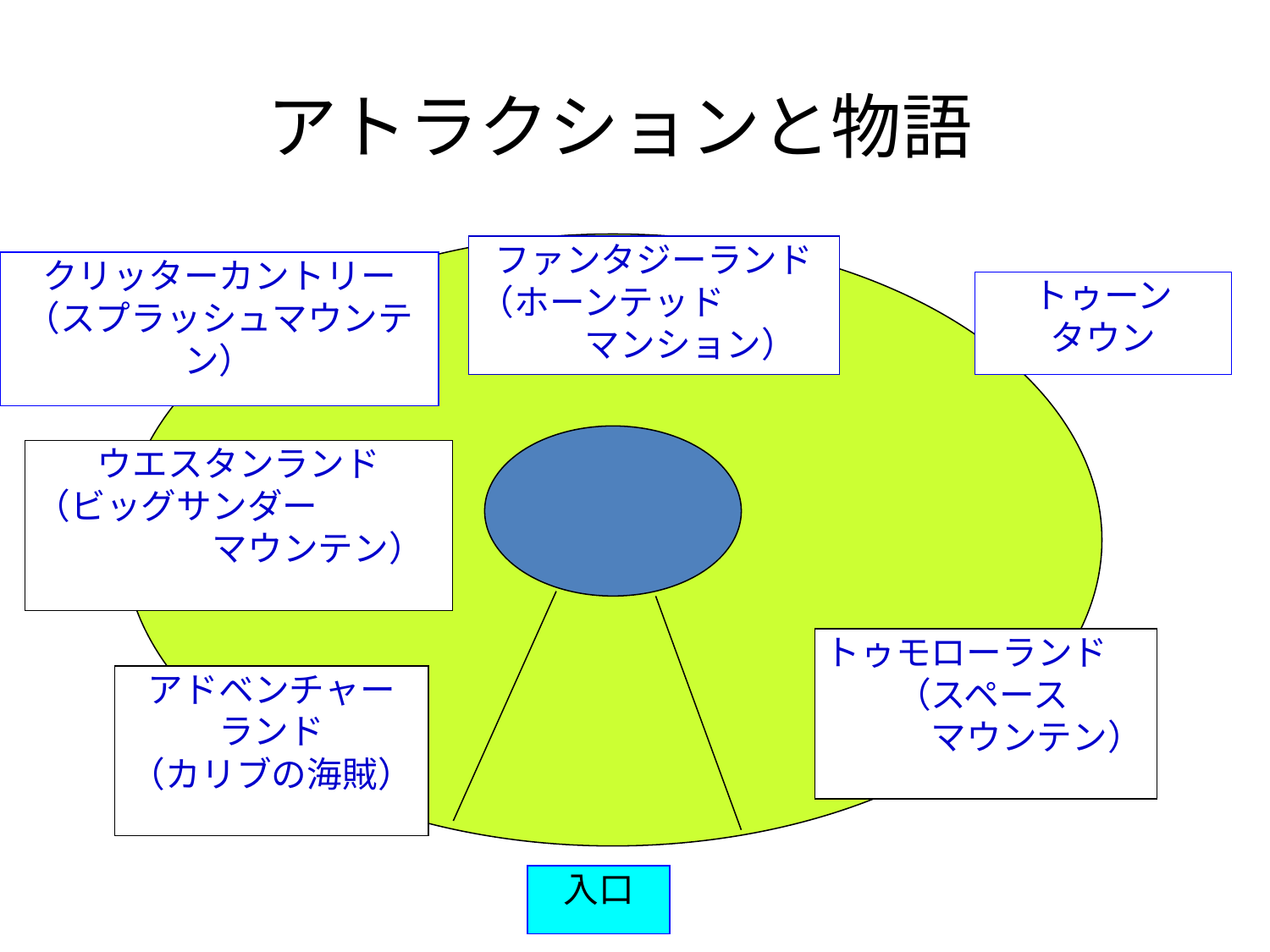

アトラクションと物語

ファンタジーランド
（ホーンテッド
　　　マンション）
クリッターカントリー
（スプラッシュマウンテン）

トゥーン
タウン

ウエスタンランド
（ビッグサンダー
　　　　　マウンテン）

トゥモローランド　　　（スペース
　　　マウンテン）
アドベンチャー
ランド
（カリブの海賊）
入口